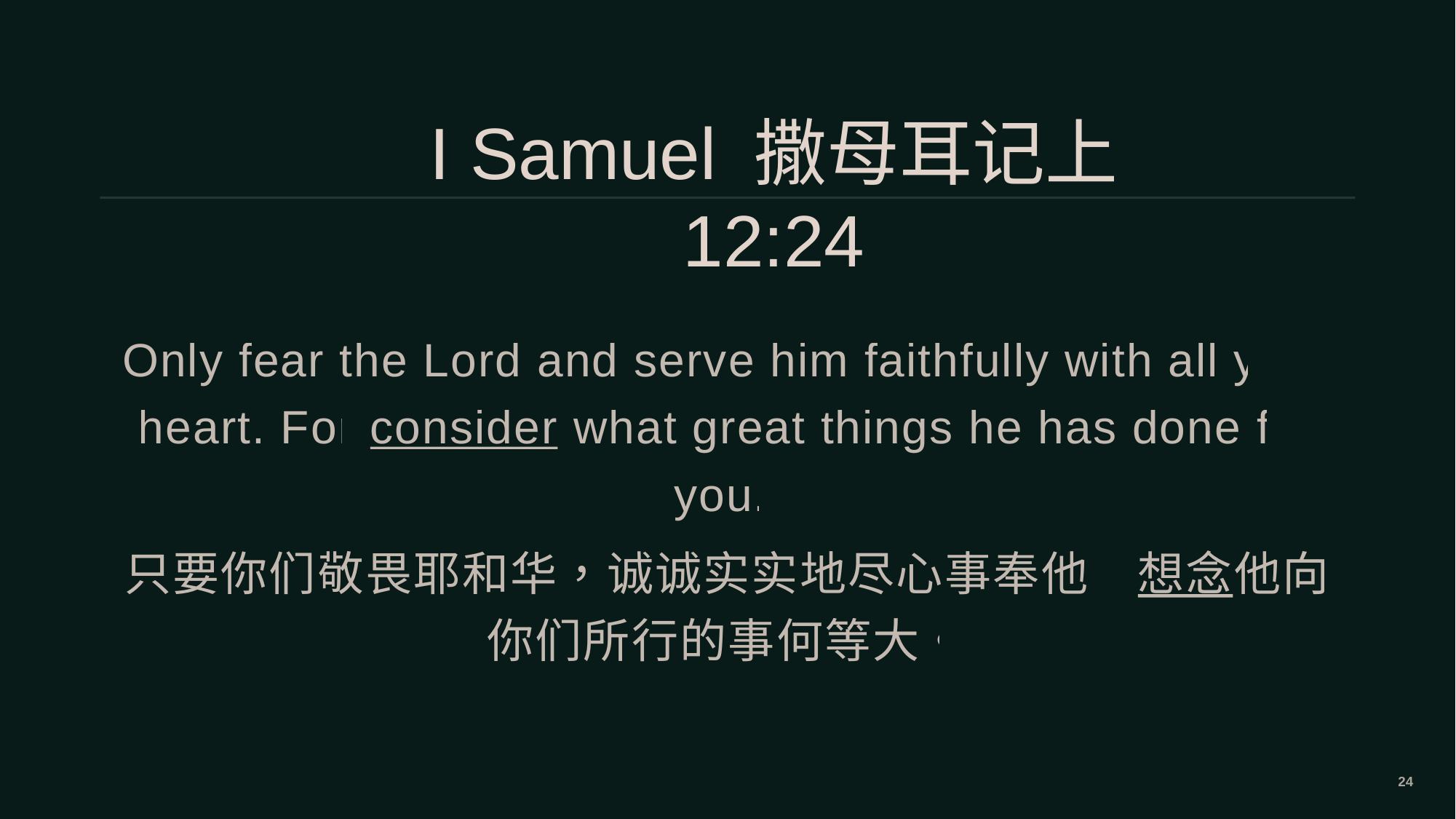

I Samuel 撒母耳记上 12:24
Only fear the Lord and serve him faithfully with all your heart. For consider what great things he has done for you.
只要你们敬畏耶和华，诚诚实实地尽心事奉他，想念他向你们所行的事何等大。
24